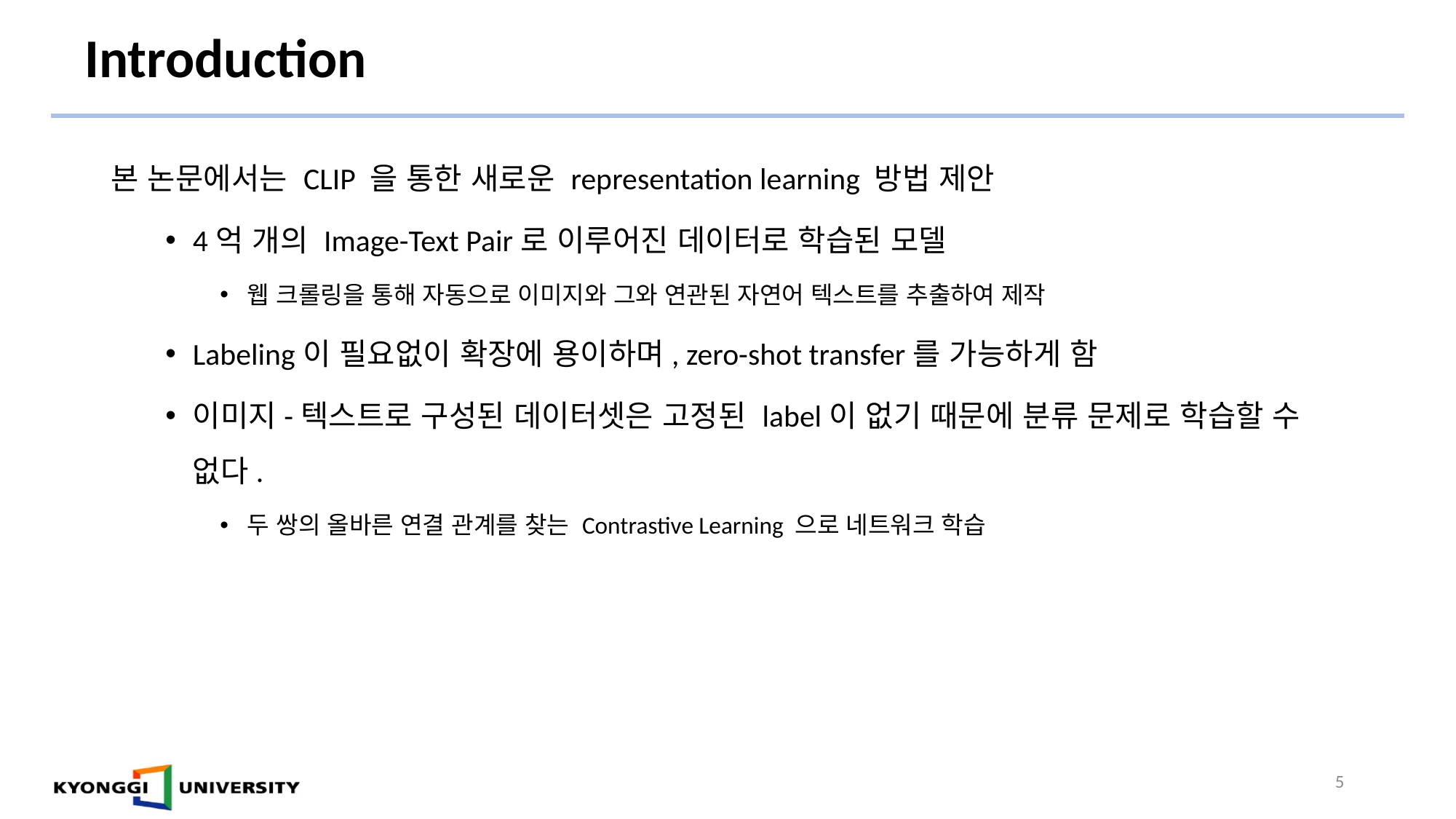

# Introduction
본 논문에서는 CLIP 을 통한 새로운 representation learning 방법 제안
4억 개의 Image-Text Pair로 이루어진 데이터로 학습된 모델
웹 크롤링을 통해 자동으로 이미지와 그와 연관된 자연어 텍스트를 추출하여 제작
Labeling이 필요없이 확장에 용이하며, zero-shot transfer를 가능하게 함
이미지-텍스트로 구성된 데이터셋은 고정된 label이 없기 때문에 분류 문제로 학습할 수 없다.
두 쌍의 올바른 연결 관계를 찾는 Contrastive Learning 으로 네트워크 학습

5